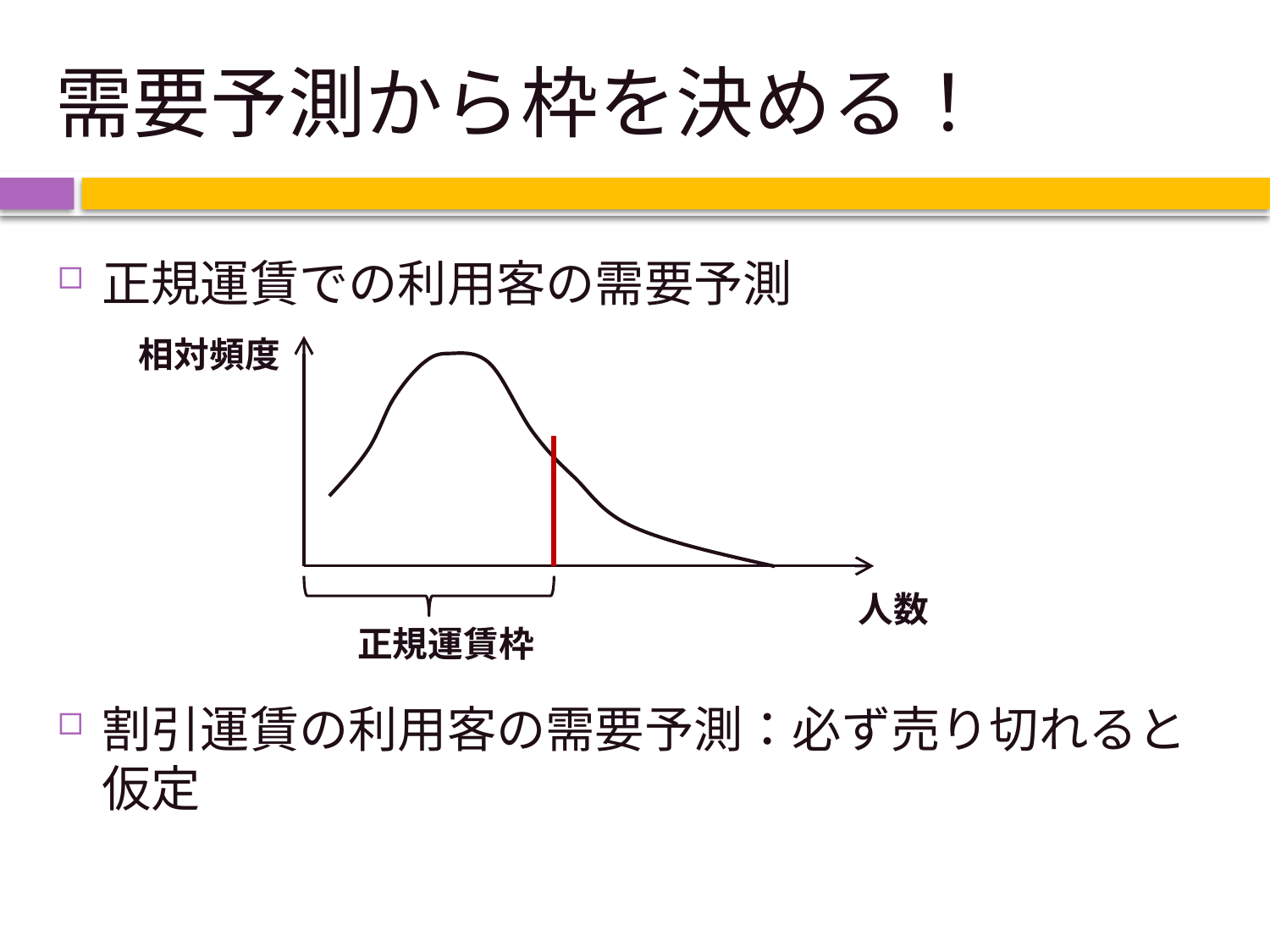

# 需要予測から枠を決める！
正規運賃での利用客の需要予測

割引運賃の利用客の需要予測：必ず売り切れると仮定
相対頻度

人数
正規運賃枠